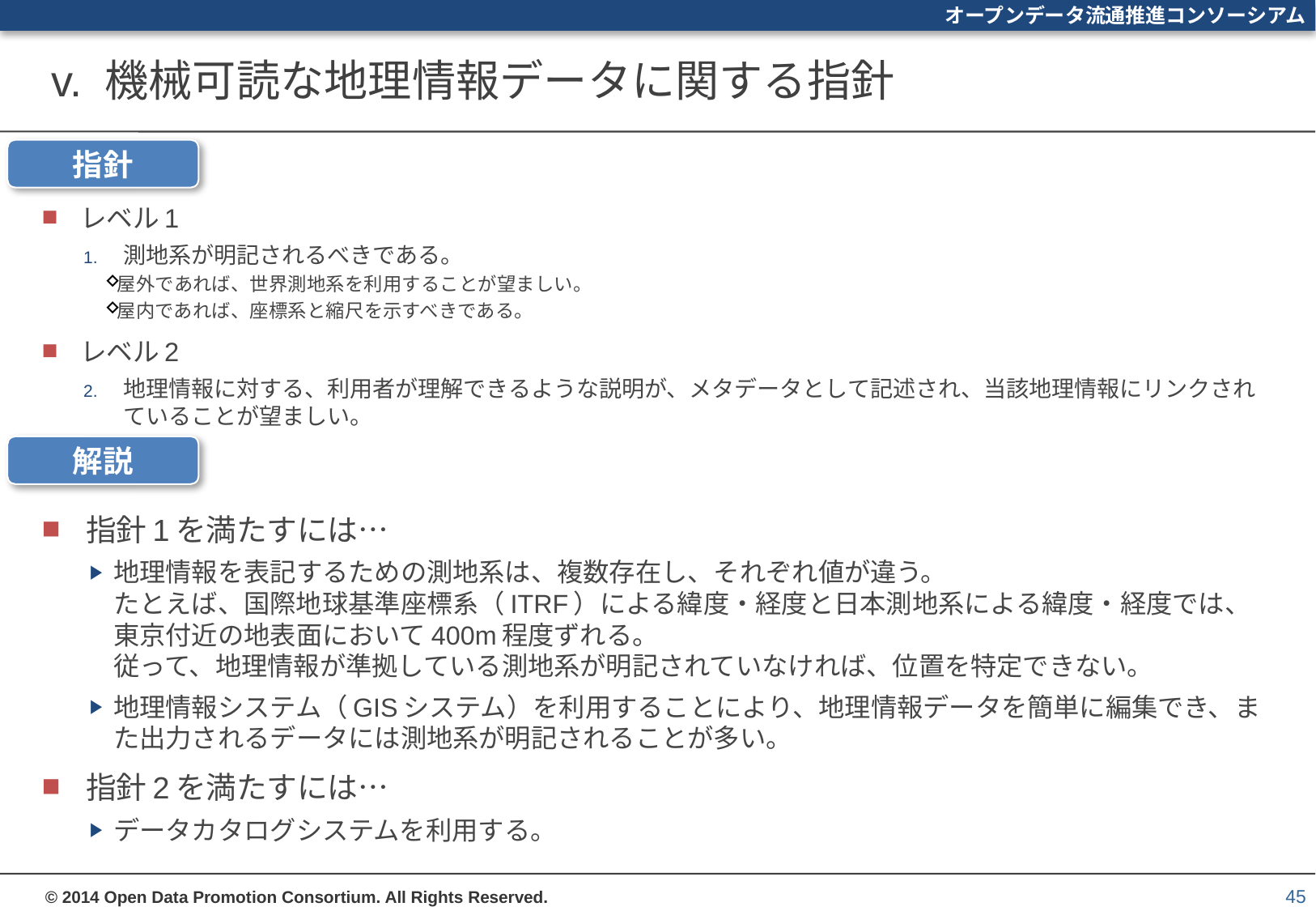

# v. 機械可読な地理情報データに関する指針
指針

レベル1
測地系が明記されるべきである。
屋外であれば、世界測地系を利用することが望ましい。
屋内であれば、座標系と縮尺を示すべきである。
レベル2
地理情報に対する、利用者が理解できるような説明が、メタデータとして記述され、当該地理情報にリンクされていることが望ましい。
解説
指針1を満たすには…
地理情報を表記するための測地系は、複数存在し、それぞれ値が違う。
たとえば、国際地球基準座標系（ITRF）による緯度・経度と日本測地系による緯度・経度では、東京付近の地表面において400m程度ずれる。
従って、地理情報が準拠している測地系が明記されていなければ、位置を特定できない。
地理情報システム（GISシステム）を利用することにより、地理情報データを簡単に編集でき、また出力されるデータには測地系が明記されることが多い。
指針2を満たすには…
データカタログシステムを利用する。
45